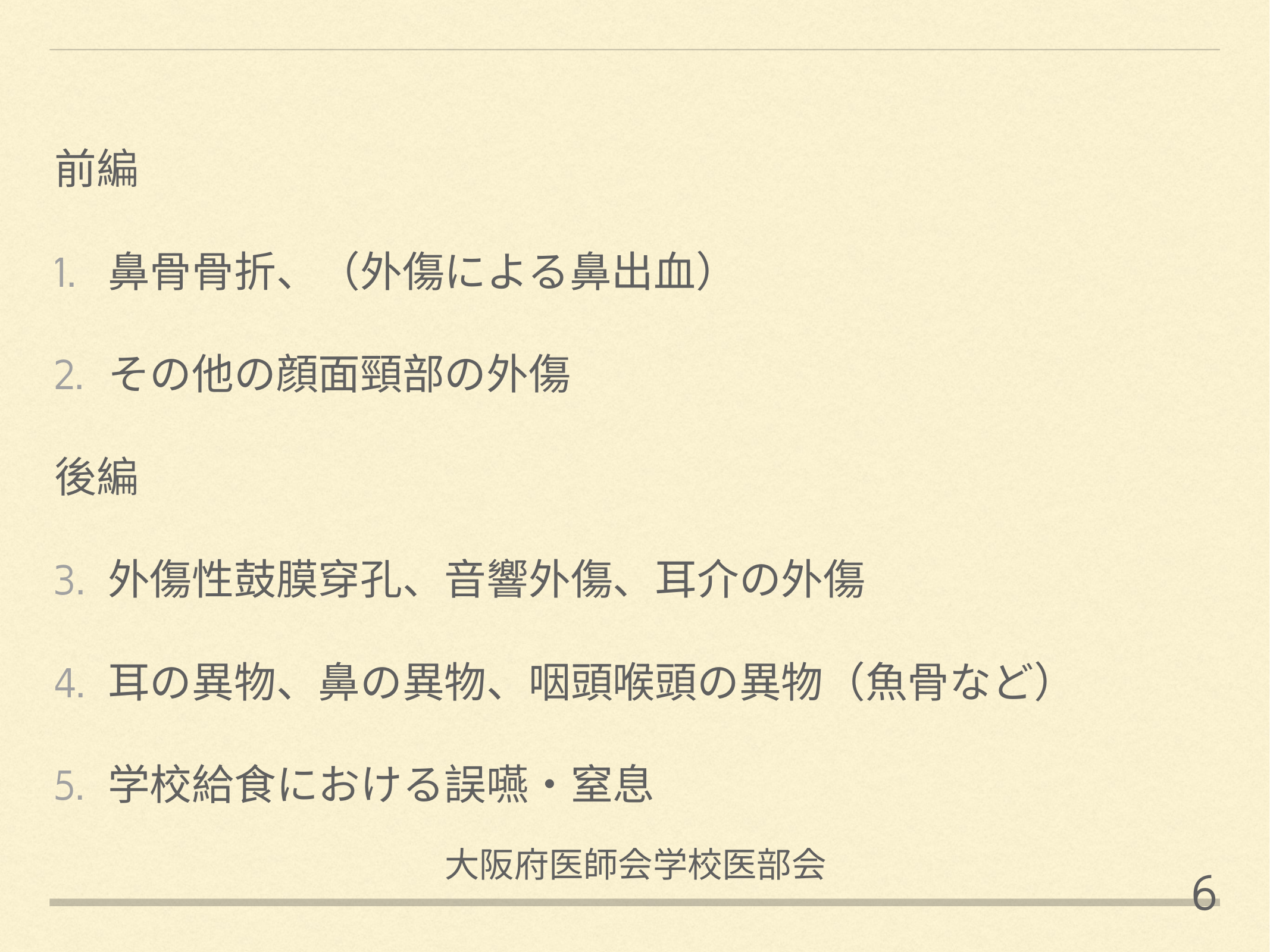

前編
鼻骨骨折、（外傷による鼻出血）
その他の顔面頸部の外傷
後編
外傷性鼓膜穿孔、音響外傷、耳介の外傷
耳の異物、鼻の異物、咽頭喉頭の異物（魚骨など）
学校給食における誤嚥・窒息
大阪府医師会学校医部会
6